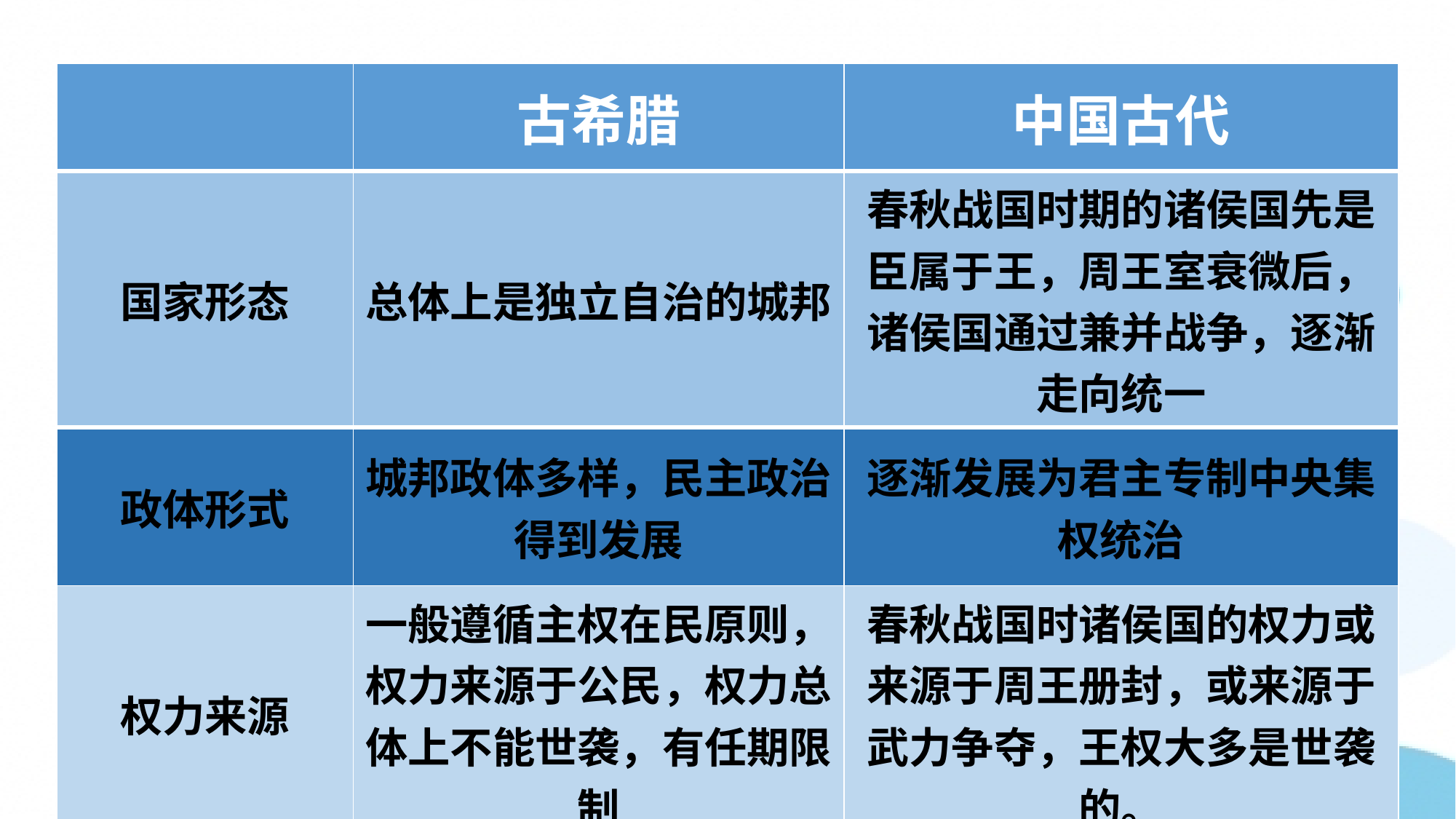

|  | 古希腊 | 中国古代 |
| --- | --- | --- |
| 国家形态 | 总体上是独立自治的城邦 | 春秋战国时期的诸侯国先是臣属于王，周王室衰微后，诸侯国通过兼并战争，逐渐走向统一 |
| --- | --- | --- |
| 政体形式 | 城邦政体多样，民主政治得到发展 | 逐渐发展为君主专制中央集权统治 |
| 权力来源 | 一般遵循主权在民原则，权力来源于公民，权力总体上不能世袭，有任期限制 | 春秋战国时诸侯国的权力或来源于周王册封，或来源于武力争夺，王权大多是世袭的。 |